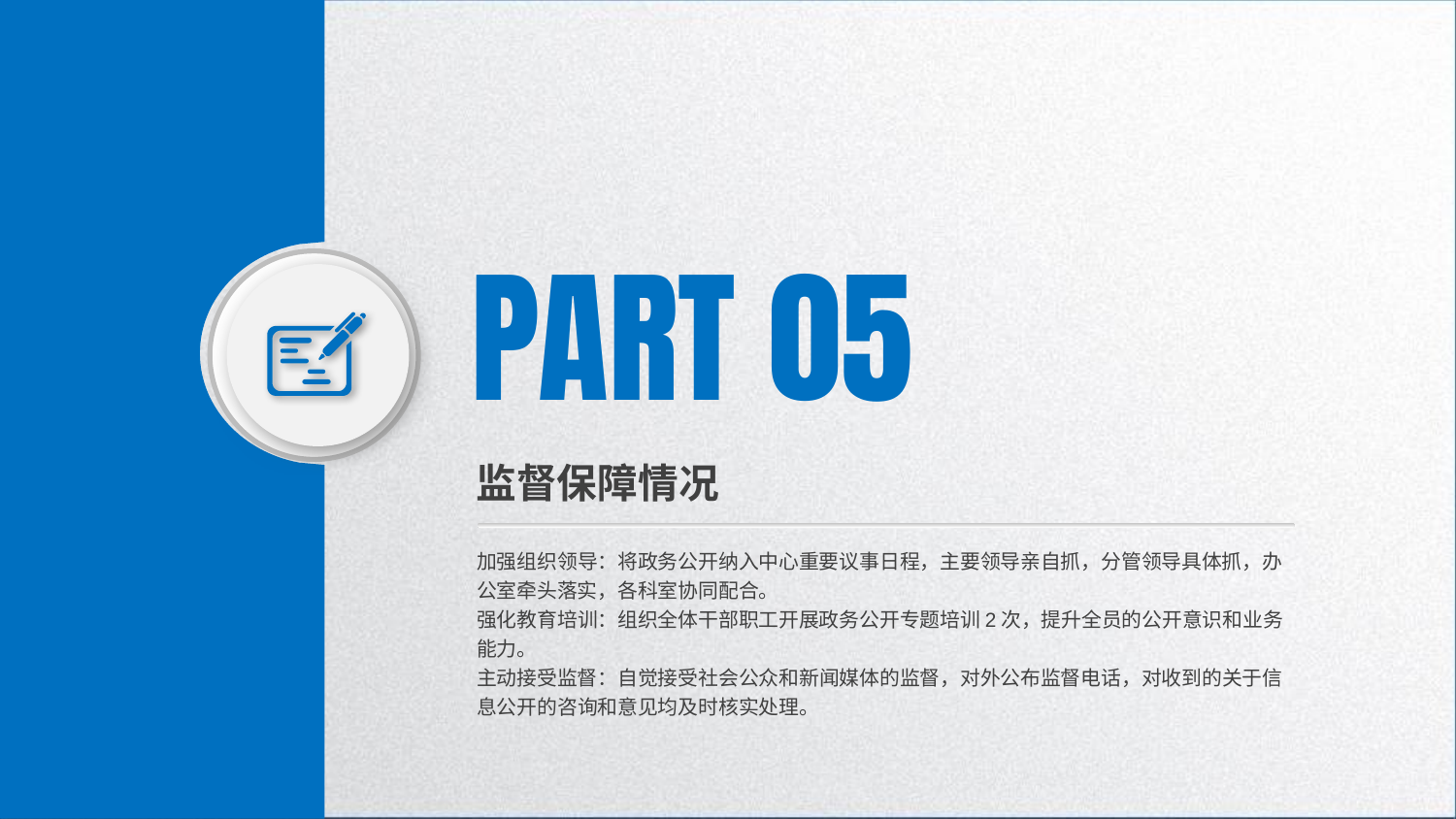

PART 05

监督保障情况

加强组织领导：将政务公开纳入中心重要议事日程，主要领导亲自抓，分管领导具体抓，办公室牵头落实，各科室协同配合。
强化教育培训：组织全体干部职工开展政务公开专题培训2次，提升全员的公开意识和业务能力。
主动接受监督：自觉接受社会公众和新闻媒体的监督，对外公布监督电话，对收到的关于信息公开的咨询和意见均及时核实处理。